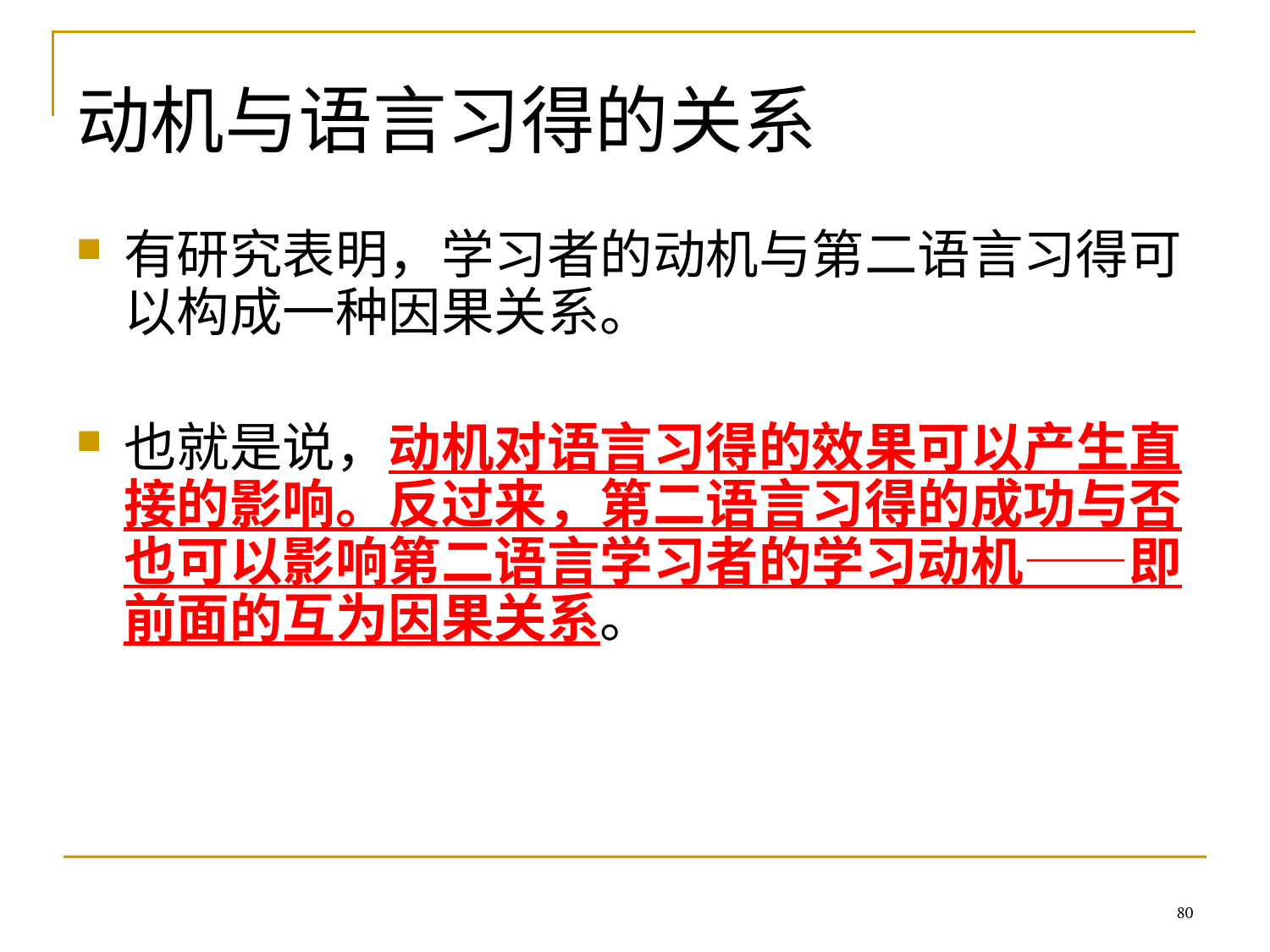

# 动机与语言习得的关系
有研究表明，学习者的动机与第二语言习得可以构成一种因果关系。

也就是说，动机对语言习得的效果可以产生直接的影响。反过来，第二语言习得的成功与否也可以影响第二语言学习者的学习动机——即前面的互为因果关系。

80